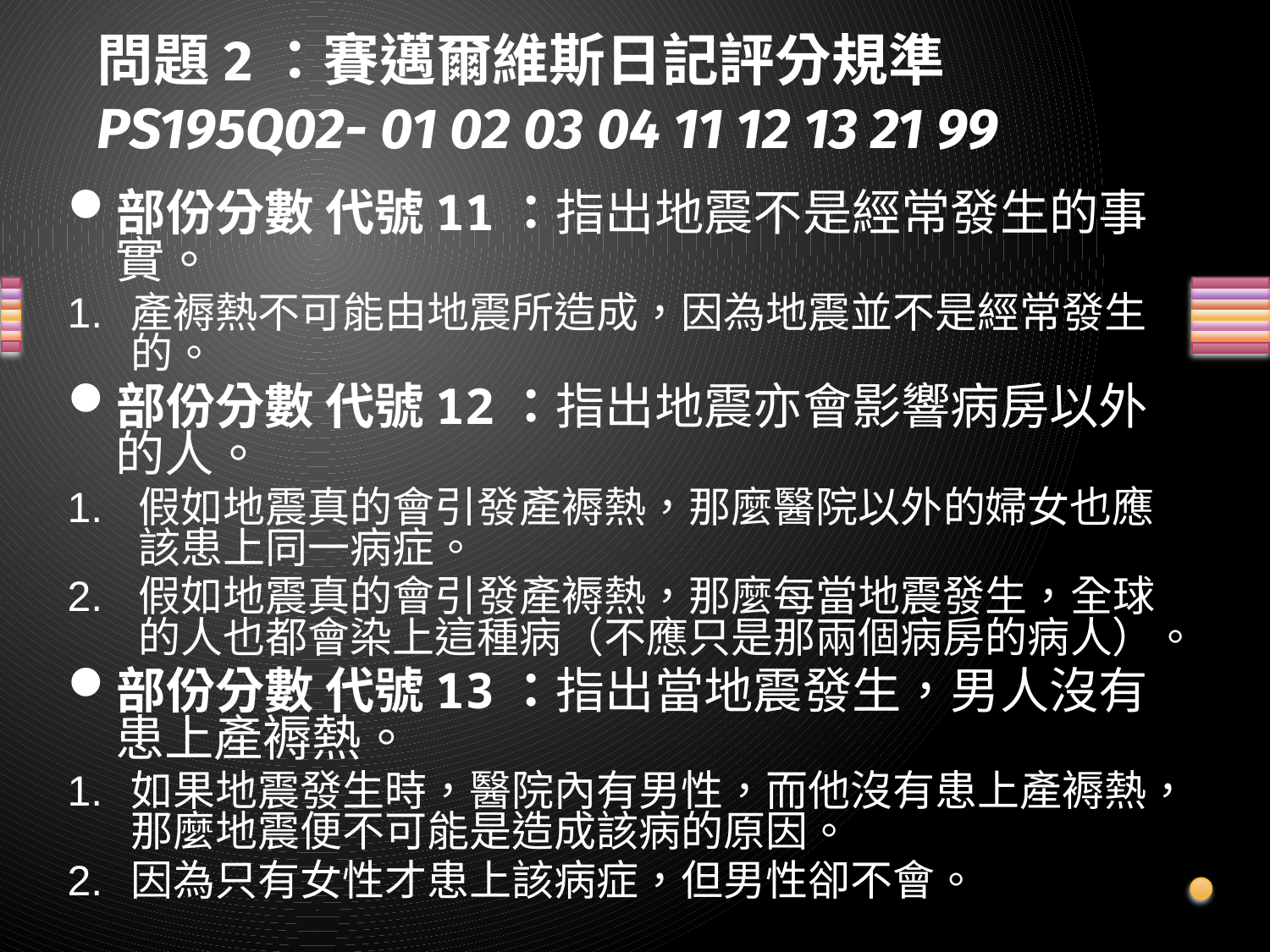

# 問題2：賽邁爾維斯日記評分規準 PS195Q02- 01 02 03 04 11 12 13 21 99
部份分數 代號11：指出地震不是經常發生的事實。
產褥熱不可能由地震所造成，因為地震並不是經常發生的。
部份分數 代號12：指出地震亦會影響病房以外的人。
假如地震真的會引發產褥熱，那麼醫院以外的婦女也應該患上同一病症。
假如地震真的會引發產褥熱，那麼每當地震發生，全球的人也都會染上這種病（不應只是那兩個病房的病人）。
部份分數 代號13：指出當地震發生，男人沒有患上產褥熱。
如果地震發生時，醫院內有男性，而他沒有患上產褥熱，那麼地震便不可能是造成該病的原因。
因為只有女性才患上該病症，但男性卻不會。